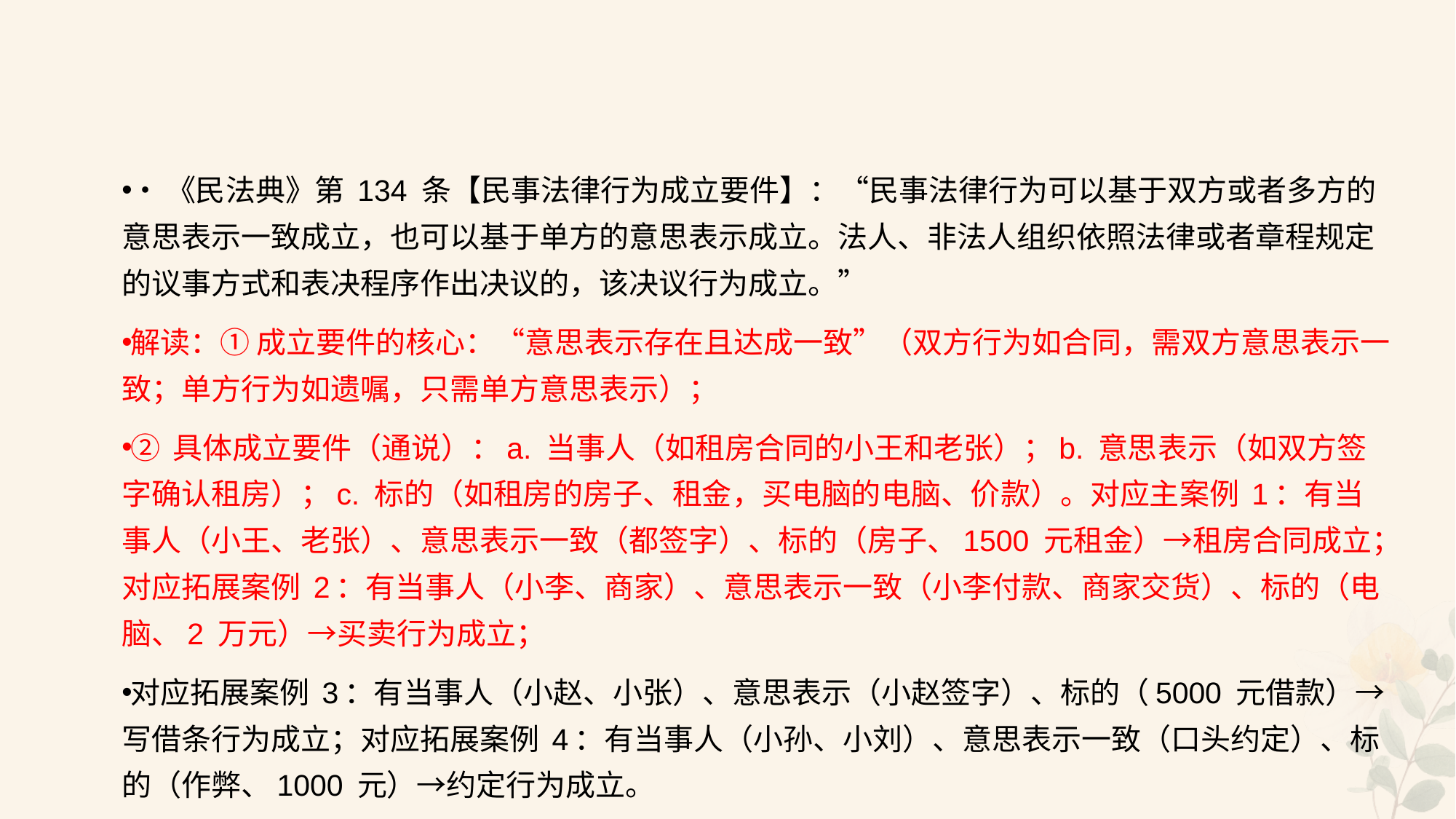

#
•《民法典》第 134 条【民事法律行为成立要件】：“民事法律行为可以基于双方或者多方的意思表示一致成立，也可以基于单方的意思表示成立。法人、非法人组织依照法律或者章程规定的议事方式和表决程序作出决议的，该决议行为成立。”
解读：① 成立要件的核心：“意思表示存在且达成一致”（双方行为如合同，需双方意思表示一致；单方行为如遗嘱，只需单方意思表示）；
② 具体成立要件（通说）：a. 当事人（如租房合同的小王和老张）；b. 意思表示（如双方签字确认租房）；c. 标的（如租房的房子、租金，买电脑的电脑、价款）。对应主案例 1：有当事人（小王、老张）、意思表示一致（都签字）、标的（房子、1500 元租金）→租房合同成立；对应拓展案例 2：有当事人（小李、商家）、意思表示一致（小李付款、商家交货）、标的（电脑、2 万元）→买卖行为成立；
对应拓展案例 3：有当事人（小赵、小张）、意思表示（小赵签字）、标的（5000 元借款）→写借条行为成立；对应拓展案例 4：有当事人（小孙、小刘）、意思表示一致（口头约定）、标的（作弊、1000 元）→约定行为成立。